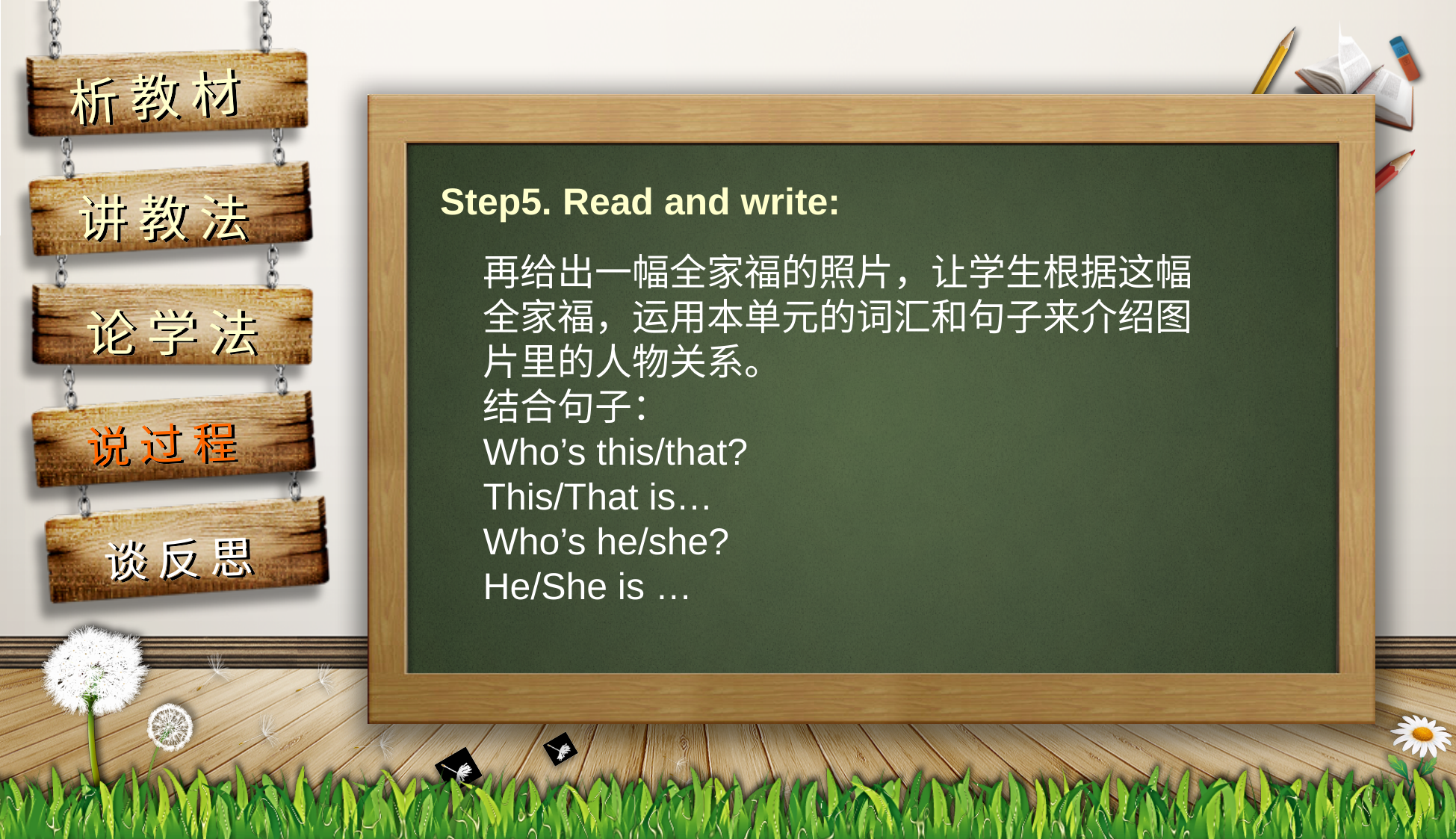

Step5. Read and write:
再给出一幅全家福的照片，让学生根据这幅全家福，运用本单元的词汇和句子来介绍图片里的人物关系。
结合句子：
Who’s this/that?
This/That is…
Who’s he/she?
He/She is …